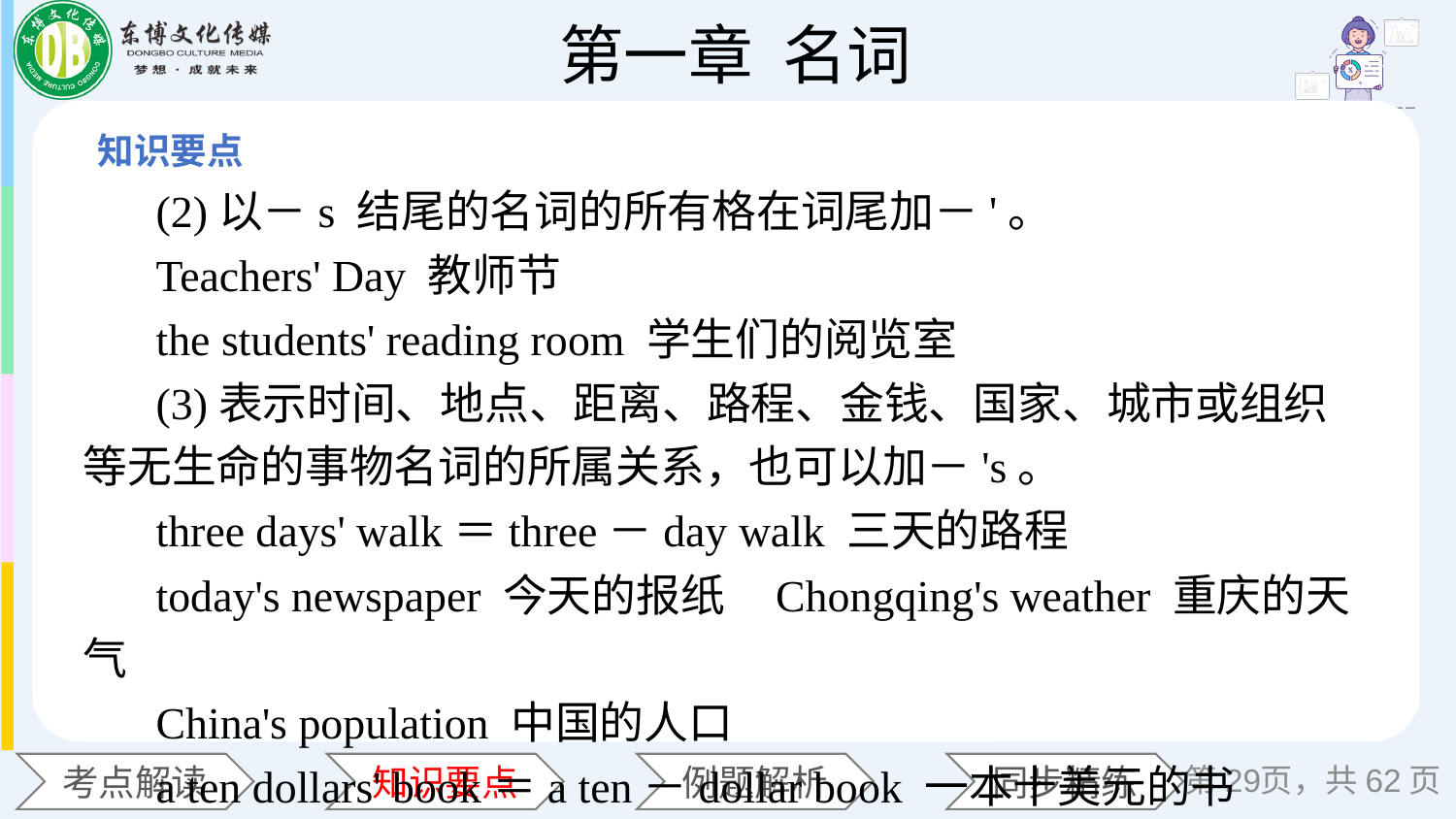

(2)以－s 结尾的名词的所有格在词尾加－'。
Teachers' Day 教师节
the students' reading room 学生们的阅览室
(3)表示时间、地点、距离、路程、金钱、国家、城市或组织等无生命的事物名词的所属关系，也可以加－'s。
three days' walk＝three－day walk 三天的路程
today's newspaper 今天的报纸    Chongqing's weather 重庆的天气
China's population 中国的人口
a ten dollars' book＝a ten－dollar book 一本十美元的书
第29页，共62页